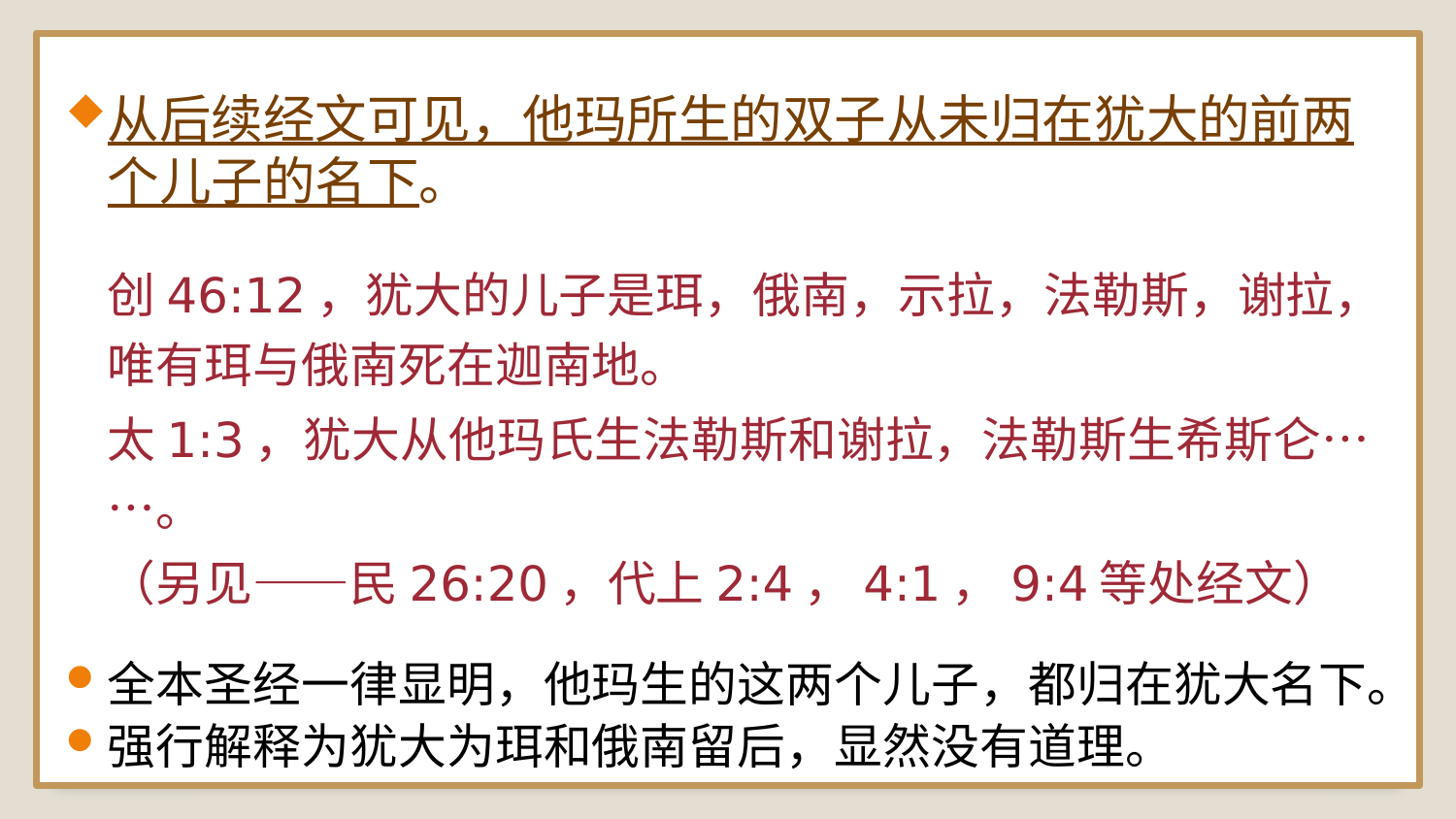

从后续经文可见，他玛所生的双子从未归在犹大的前两个儿子的名下。

创46:12，犹大的儿子是珥，俄南，示拉，法勒斯，谢拉，唯有珥与俄南死在迦南地。
太1:3，犹大从他玛氏生法勒斯和谢拉，法勒斯生希斯仑……。
（另见——民26:20，代上2:4，4:1，9:4等处经文）

全本圣经一律显明，他玛生的这两个儿子，都归在犹大名下。
强行解释为犹大为珥和俄南留后，显然没有道理。